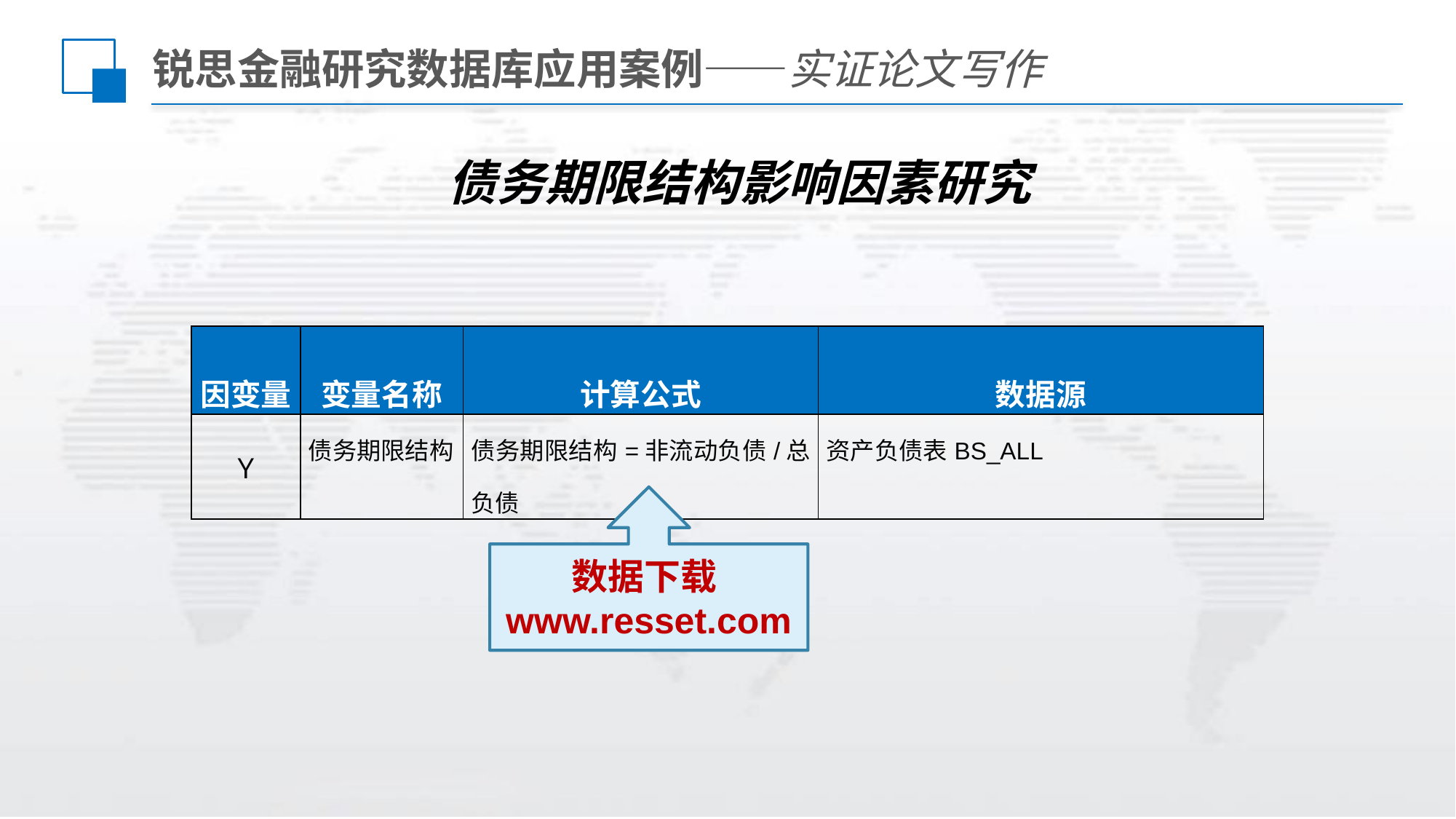

# 锐思金融研究数据库应用案例——实证论文写作
债务期限结构影响因素研究
| 因变量 | 变量名称 | 计算公式 | 数据源 |
| --- | --- | --- | --- |
| Ｙ | 债务期限结构 | 债务期限结构=非流动负债/总负债 | 资产负债表BS\_ALL |
数据下载www.resset.com